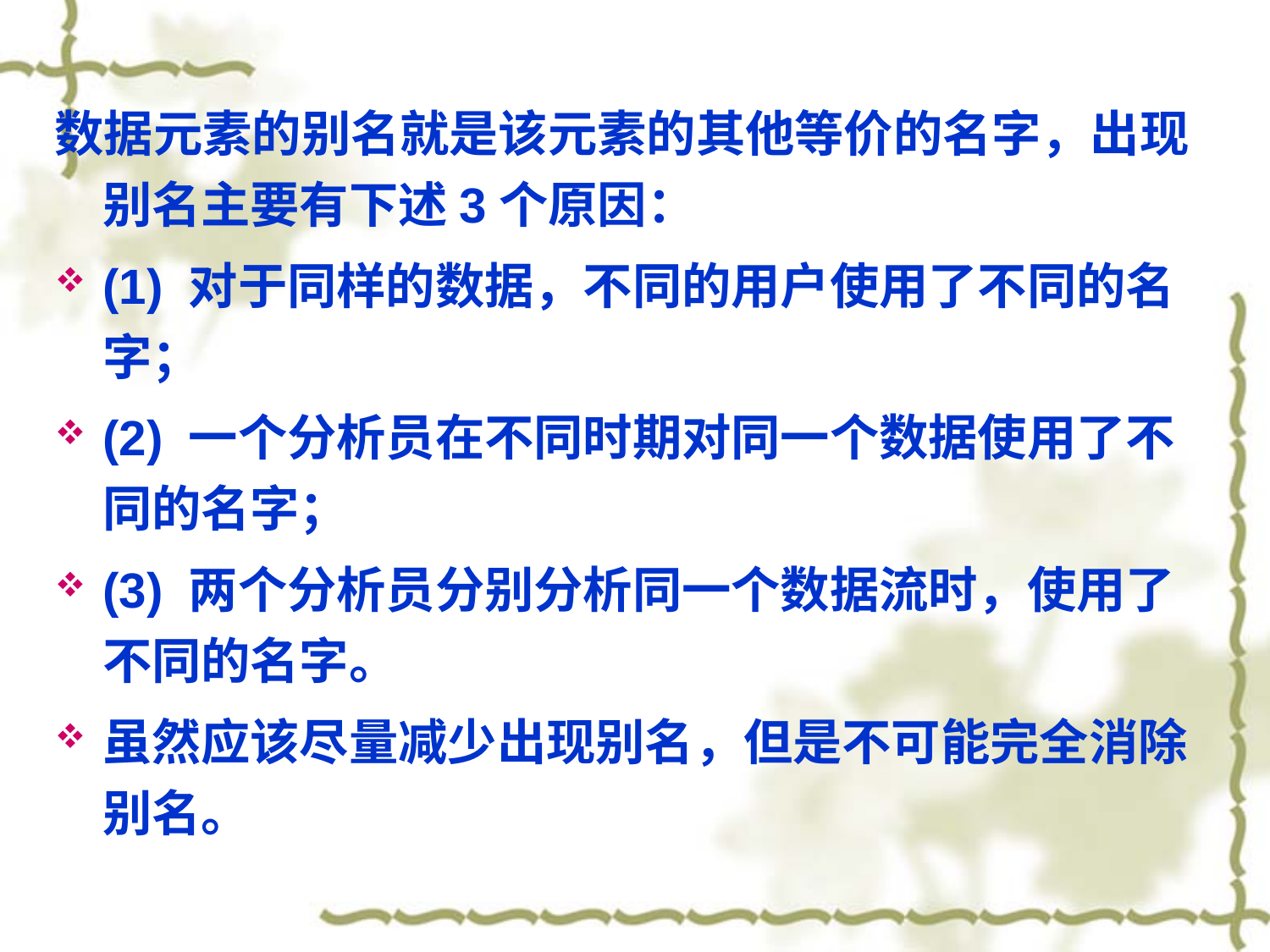

数据元素的别名就是该元素的其他等价的名字，出现别名主要有下述3个原因：
(1) 对于同样的数据，不同的用户使用了不同的名字；
(2) 一个分析员在不同时期对同一个数据使用了不同的名字；
(3) 两个分析员分别分析同一个数据流时，使用了不同的名字。
虽然应该尽量减少出现别名，但是不可能完全消除别名。